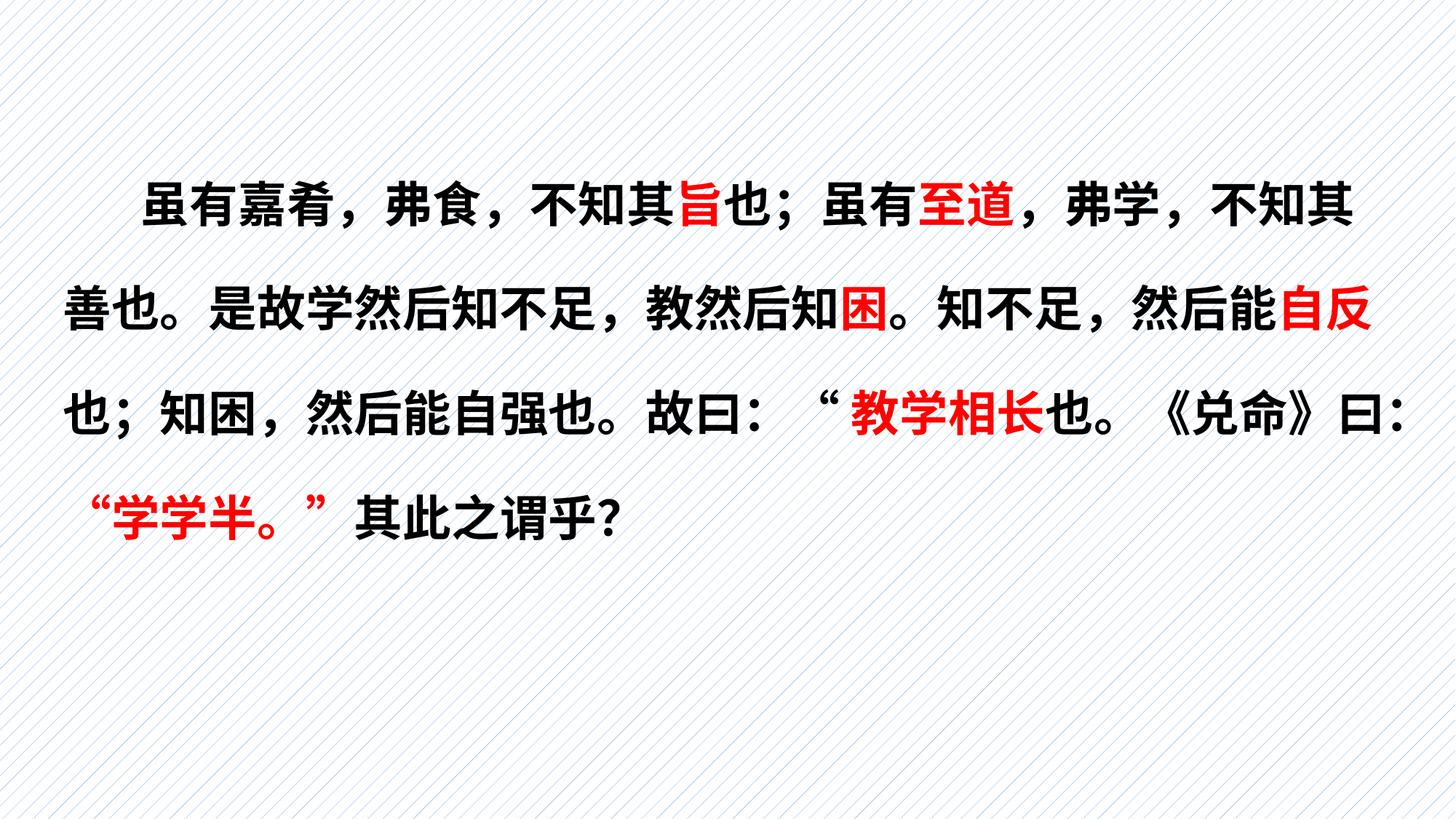

虽有嘉肴，弗食，不知其旨也；虽有至道，弗学，不知其善也。是故学然后知不足，教然后知困。知不足，然后能自反也；知困，然后能自强也。故曰：“ 教学相长也。《兑命》曰：“学学半。”其此之谓乎？